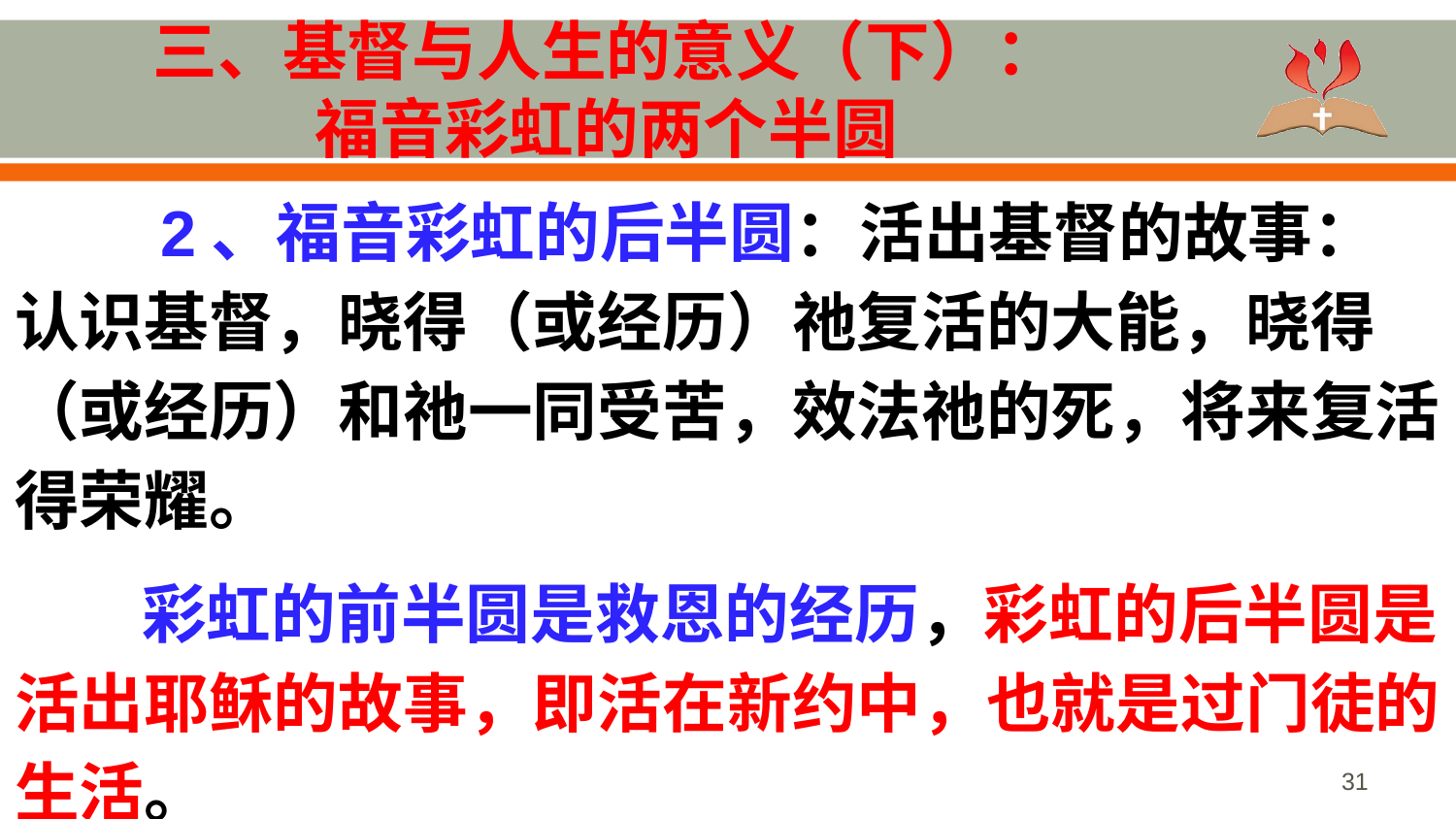

# 三、基督与人生的意义（下）： 福音彩虹的两个半圆
	2、福音彩虹的后半圆：活出基督的故事：认识基督，晓得（或经历）祂复活的大能，晓得（或经历）和祂一同受苦，效法祂的死，将来复活得荣耀。
彩虹的前半圆是救恩的经历，彩虹的后半圆是活出耶稣的故事，即活在新约中，也就是过门徒的生活。

31